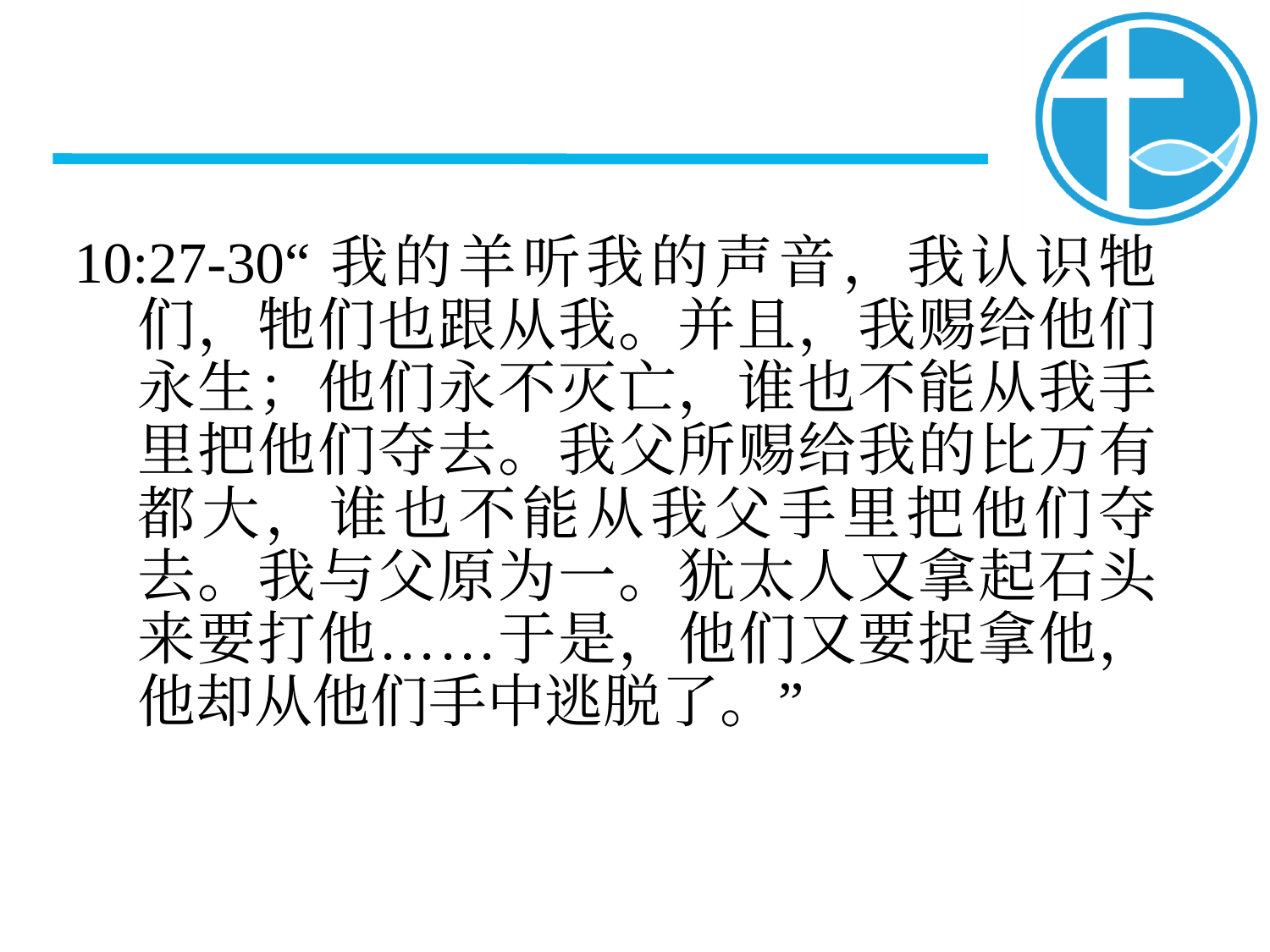

# 10:27-30“我的羊听我的声音，我认识牠们，牠们也跟从我。并且，我赐给他们永生；他们永不灭亡，谁也不能从我手里把他们夺去。我父所赐给我的比万有都大，谁也不能从我父手里把他们夺去。我与父原为一。犹太人又拿起石头来要打他……于是，他们又要捉拿他，他却从他们手中逃脱了。”